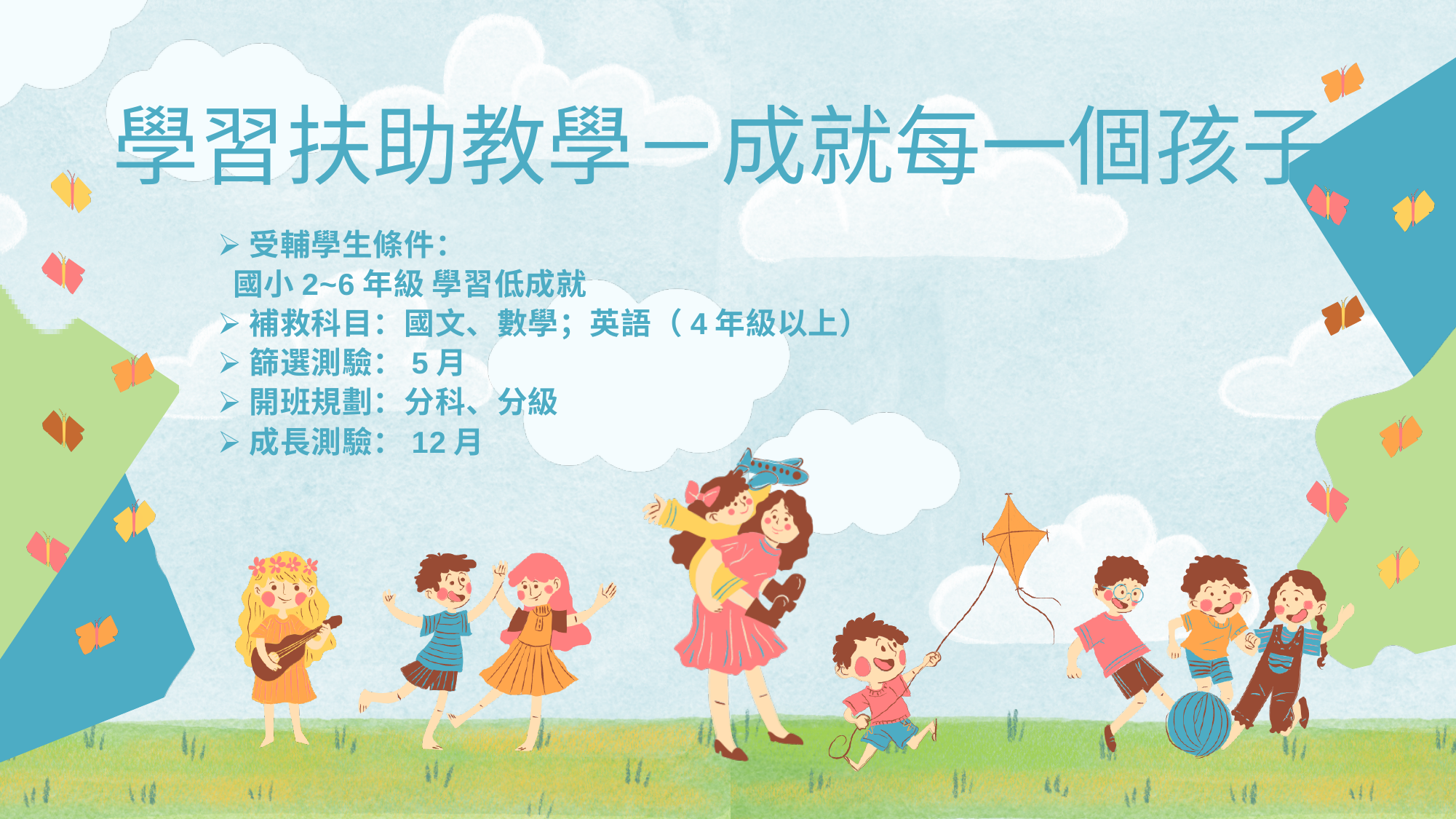

學習扶助教學－成就每一個孩子

⮚受輔學生條件：
 國小2~6年級 學習低成就
⮚補救科目：國文、數學；英語（4年級以上）
⮚篩選測驗：5月
⮚開班規劃：分科、分級
⮚成長測驗：12月